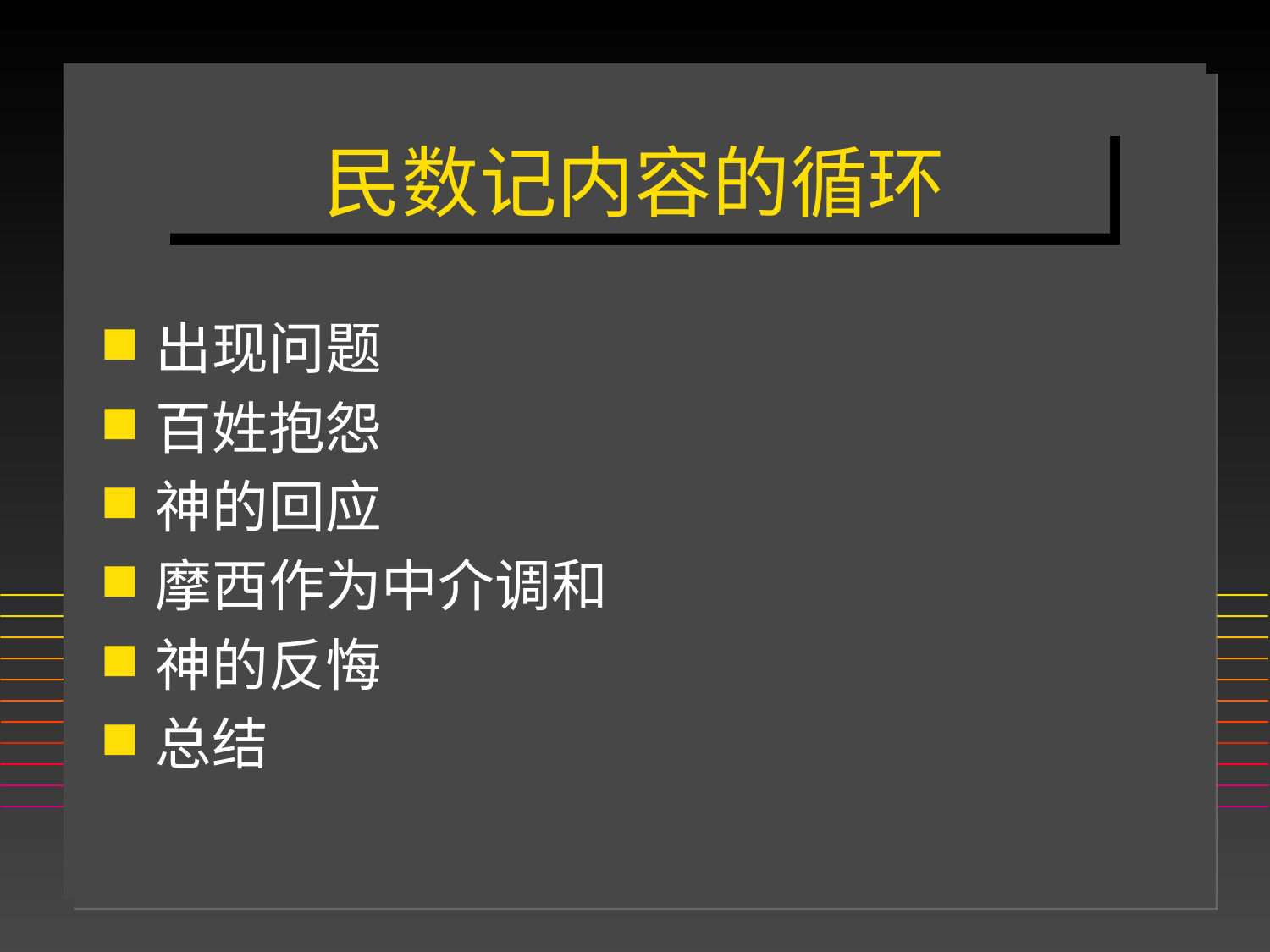

# 民数记内容的循环
出现问题
百姓抱怨
神的回应
摩西作为中介调和
神的反悔
总结